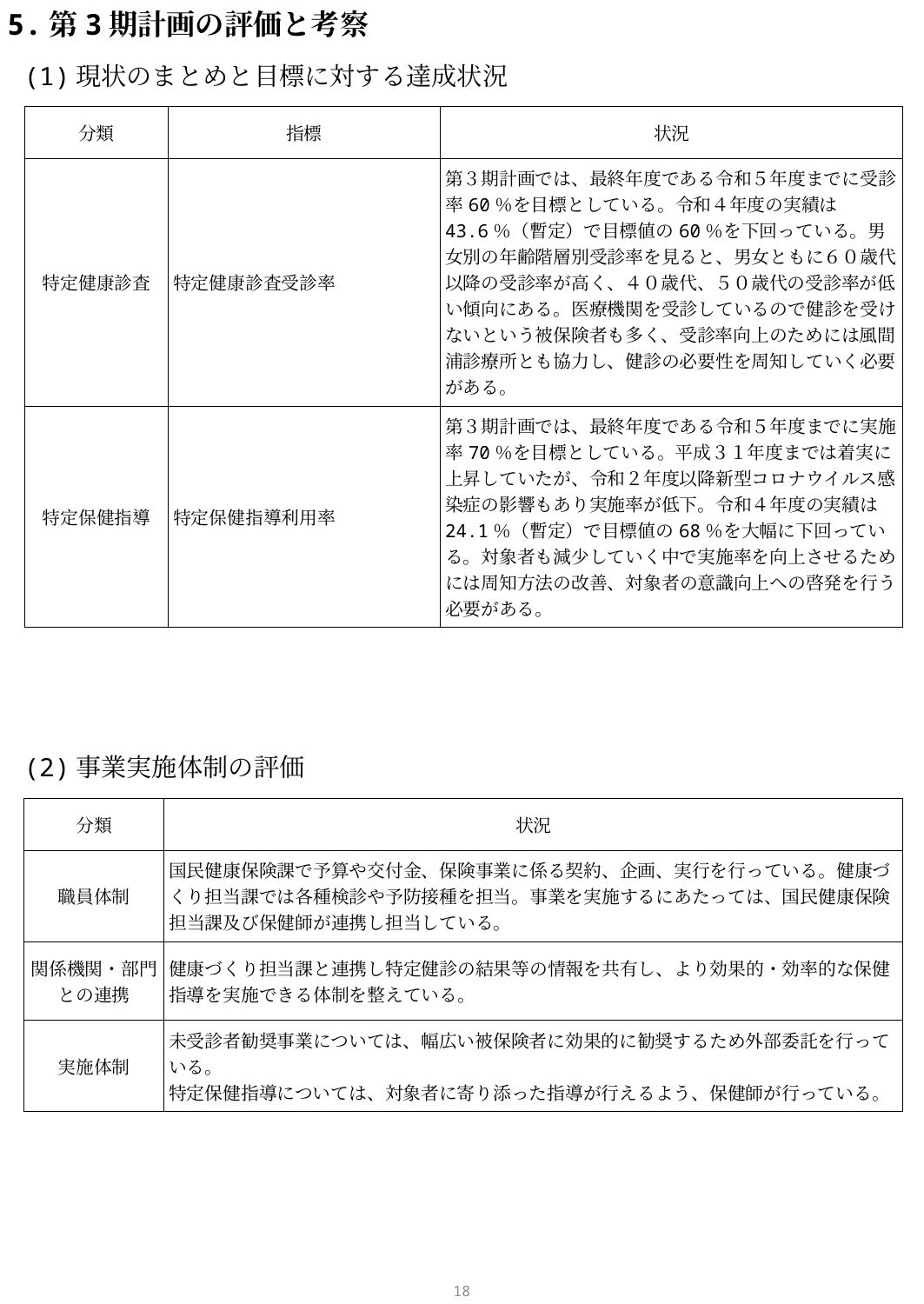

5.第3期計画の評価と考察
(1)現状のまとめと目標に対する達成状況
| 分類 | 指標 | 状況 |
| --- | --- | --- |
| 特定健康診査 | 特定健康診査受診率 | 第３期計画では、最終年度である令和５年度までに受診率60％を目標としている。令和４年度の実績は43.6％（暫定）で目標値の60％を下回っている。男女別の年齢階層別受診率を見ると、男女ともに６０歳代以降の受診率が高く、４０歳代、５０歳代の受診率が低い傾向にある。医療機関を受診しているので健診を受けないという被保険者も多く、受診率向上のためには風間浦診療所とも協力し、健診の必要性を周知していく必要がある。 |
| 特定保健指導 | 特定保健指導利用率 | 第３期計画では、最終年度である令和５年度までに実施率70％を目標としている。平成３１年度までは着実に上昇していたが、令和２年度以降新型コロナウイルス感染症の影響もあり実施率が低下。令和４年度の実績は24.1％（暫定）で目標値の68％を大幅に下回っている。対象者も減少していく中で実施率を向上させるためには周知方法の改善、対象者の意識向上への啓発を行う必要がある。 |
(2)事業実施体制の評価
| 分類 | 状況 |
| --- | --- |
| 職員体制 | 国民健康保険課で予算や交付金、保険事業に係る契約、企画、実行を行っている。健康づくり担当課では各種検診や予防接種を担当。事業を実施するにあたっては、国民健康保険担当課及び保健師が連携し担当している。 |
| 関係機関・部門との連携 | 健康づくり担当課と連携し特定健診の結果等の情報を共有し、より効果的・効率的な保健指導を実施できる体制を整えている。 |
| 実施体制 | 未受診者勧奨事業については、幅広い被保険者に効果的に勧奨するため外部委託を行っている。 特定保健指導については、対象者に寄り添った指導が行えるよう、保健師が行っている。 |
18